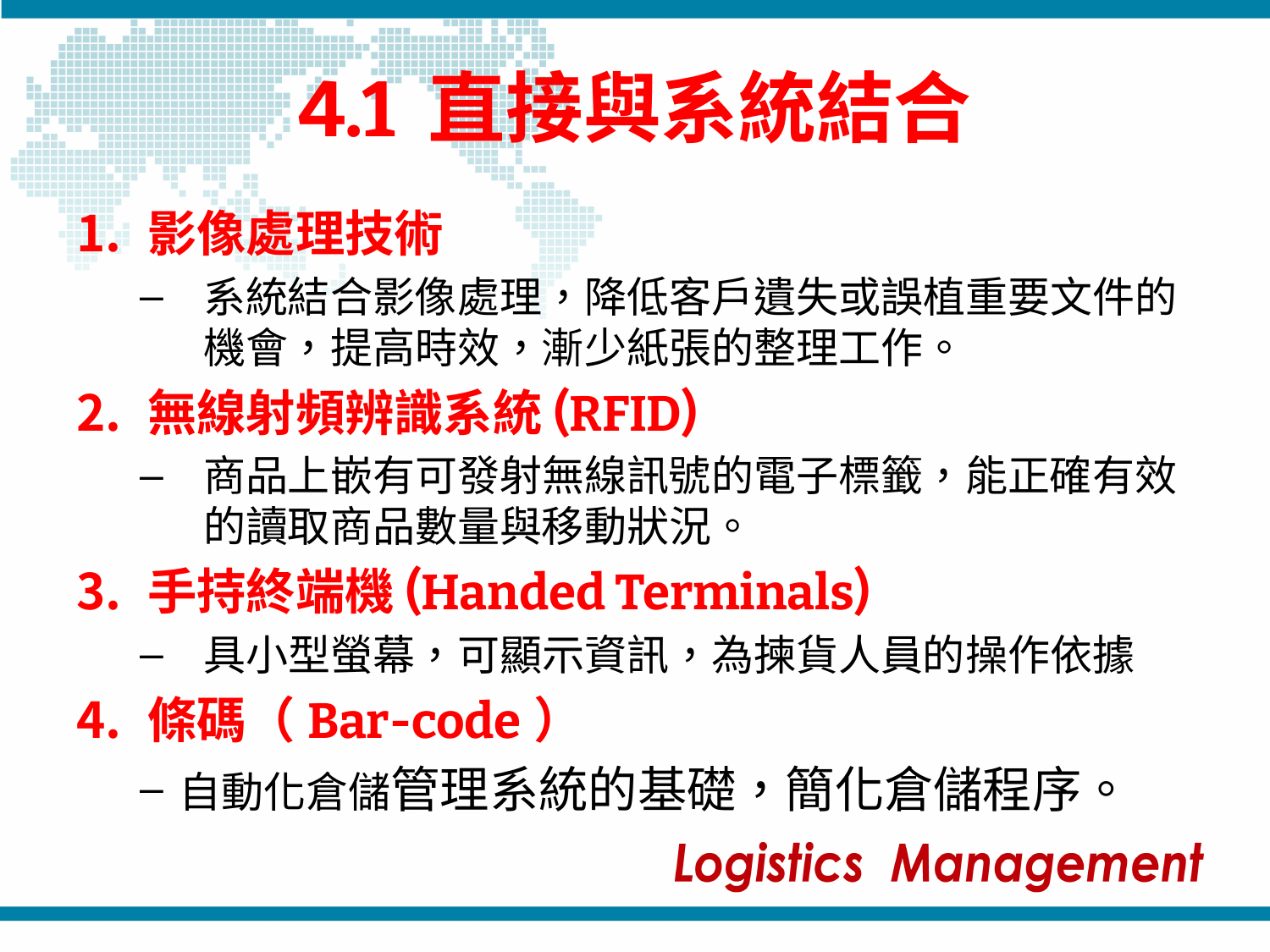

# 4.1 直接與系統結合
影像處理技術
系統結合影像處理，降低客戶遺失或誤植重要文件的機會，提高時效，漸少紙張的整理工作。
無線射頻辨識系統(RFID)
商品上嵌有可發射無線訊號的電子標籤，能正確有效的讀取商品數量與移動狀況。
手持終端機(Handed Terminals)
具小型螢幕，可顯示資訊，為揀貨人員的操作依據
條碼（Bar-code）
自動化倉儲管理系統的基礎，簡化倉儲程序。